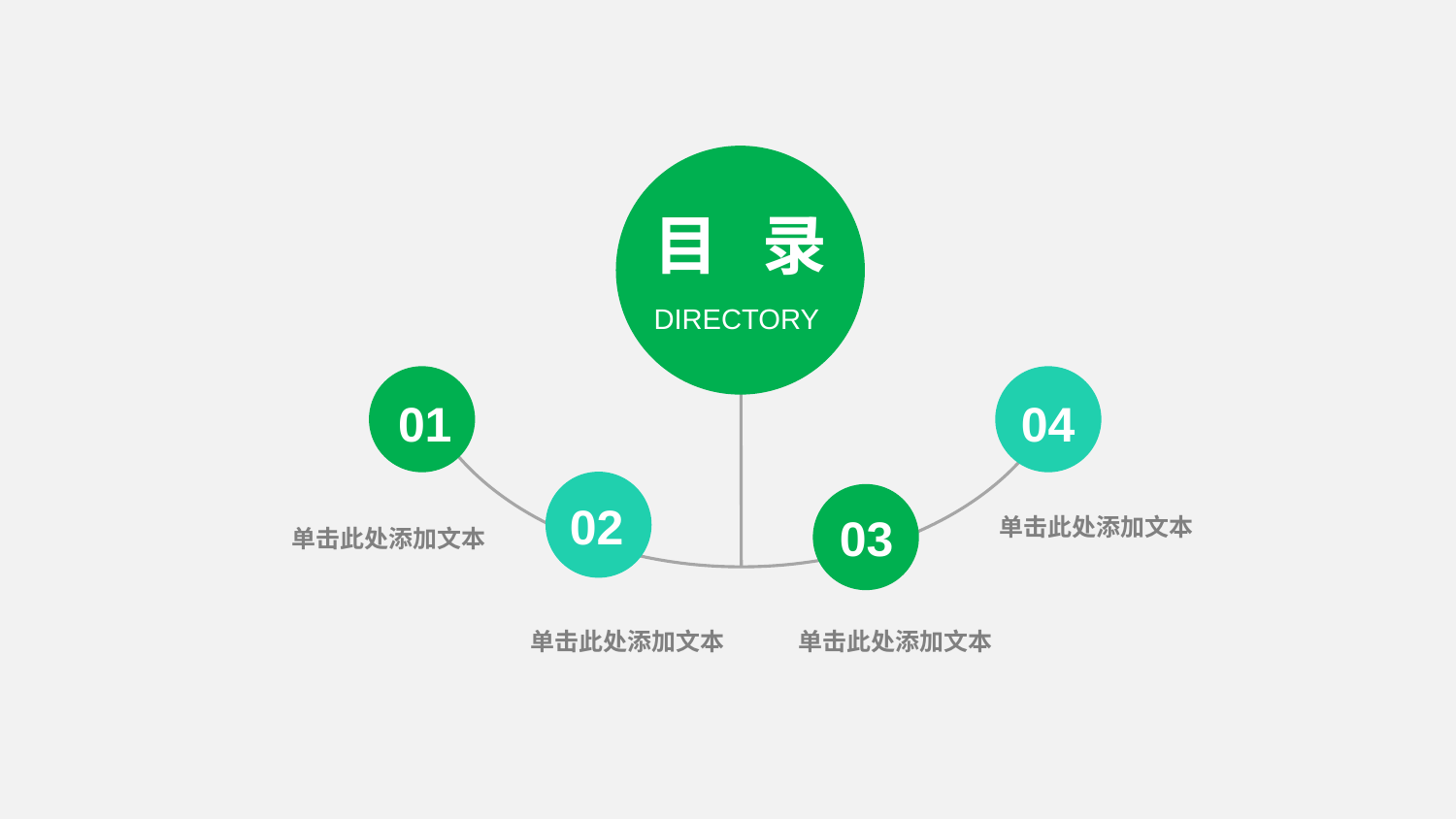

目   录
DIRECTORY

01

04

02

03
单击此处添加文本
单击此处添加文本
单击此处添加文本
单击此处添加文本